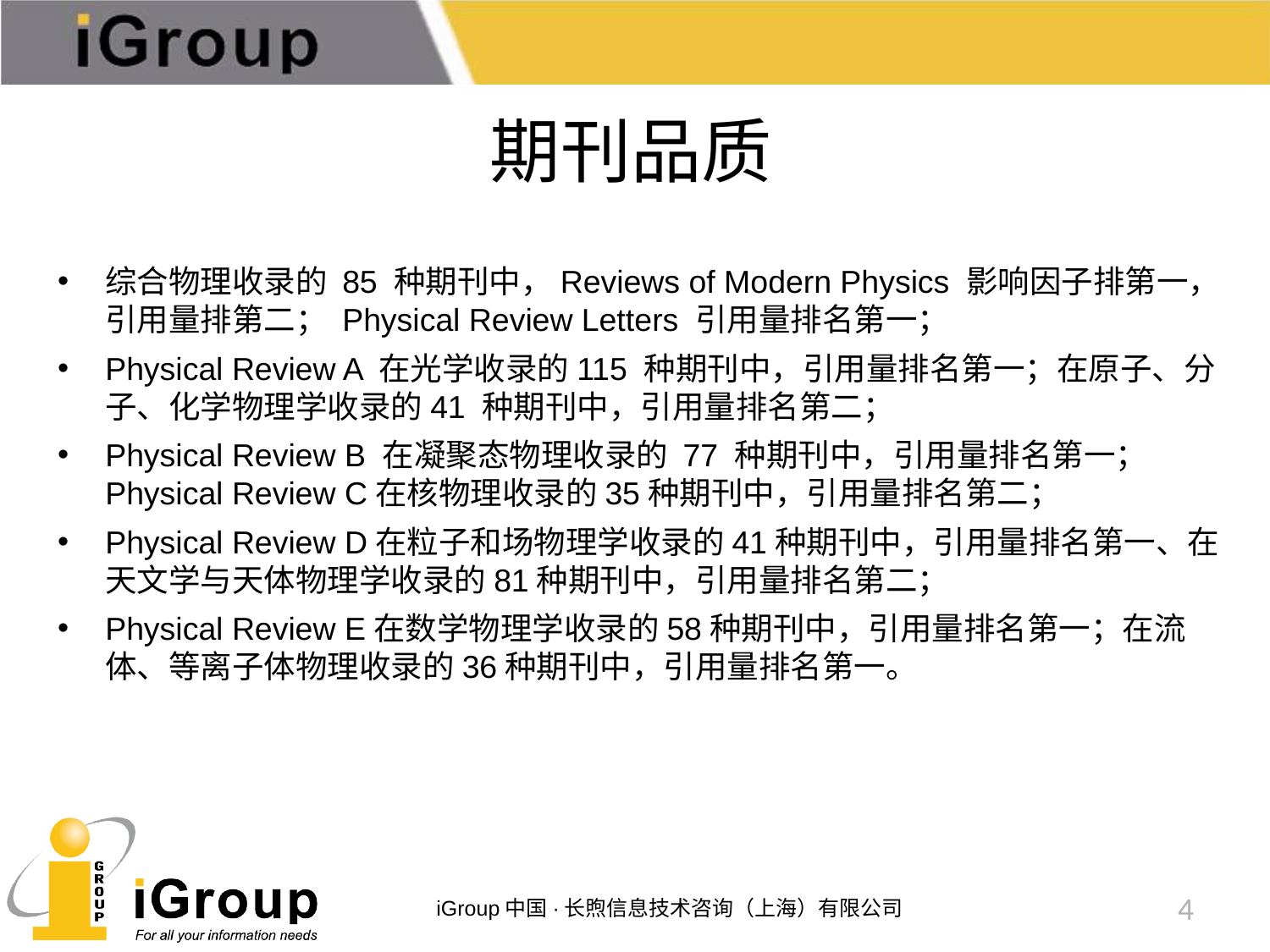

# 期刊品质
综合物理收录的 85 种期刊中，Reviews of Modern Physics 影响因子排第一，引用量排第二； Physical Review Letters 引用量排名第一；
Physical Review A 在光学收录的115 种期刊中，引用量排名第一；在原子、分子、化学物理学收录的41 种期刊中，引用量排名第二；
Physical Review B 在凝聚态物理收录的 77 种期刊中，引用量排名第一；Physical Review C在核物理收录的35种期刊中，引用量排名第二；
Physical Review D在粒子和场物理学收录的41种期刊中，引用量排名第一、在天文学与天体物理学收录的81种期刊中，引用量排名第二；
Physical Review E在数学物理学收录的58种期刊中，引用量排名第一；在流体、等离子体物理收录的36种期刊中，引用量排名第一。
iGroup中国·长煦信息技术咨询（上海）有限公司
4